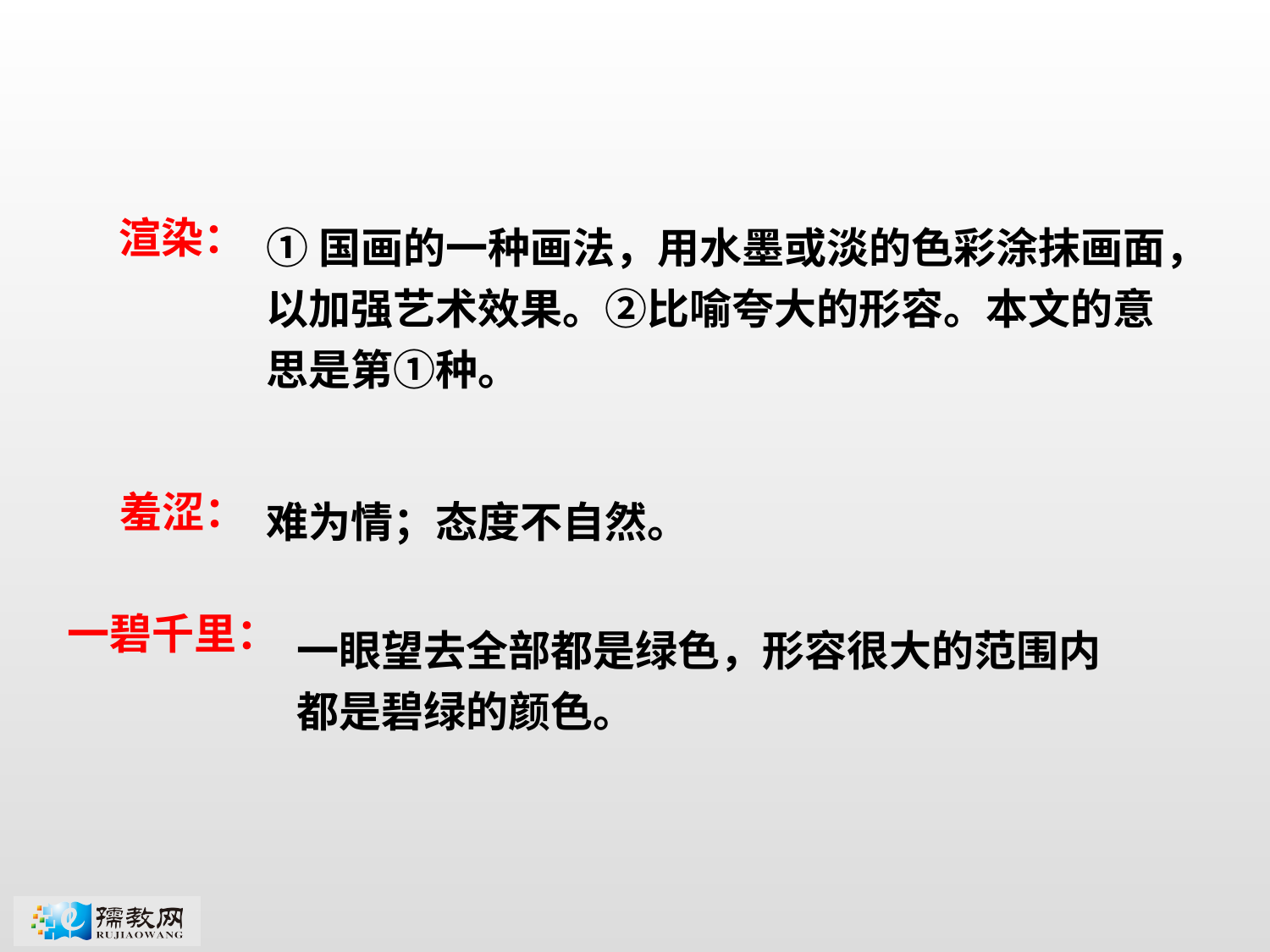

①国画的一种画法，用水墨或淡的色彩涂抹画面，以加强艺术效果。②比喻夸大的形容。本文的意思是第①种。
渲染：
难为情；态度不自然。
羞涩：
一碧千里：
一眼望去全部都是绿色，形容很大的范围内都是碧绿的颜色。